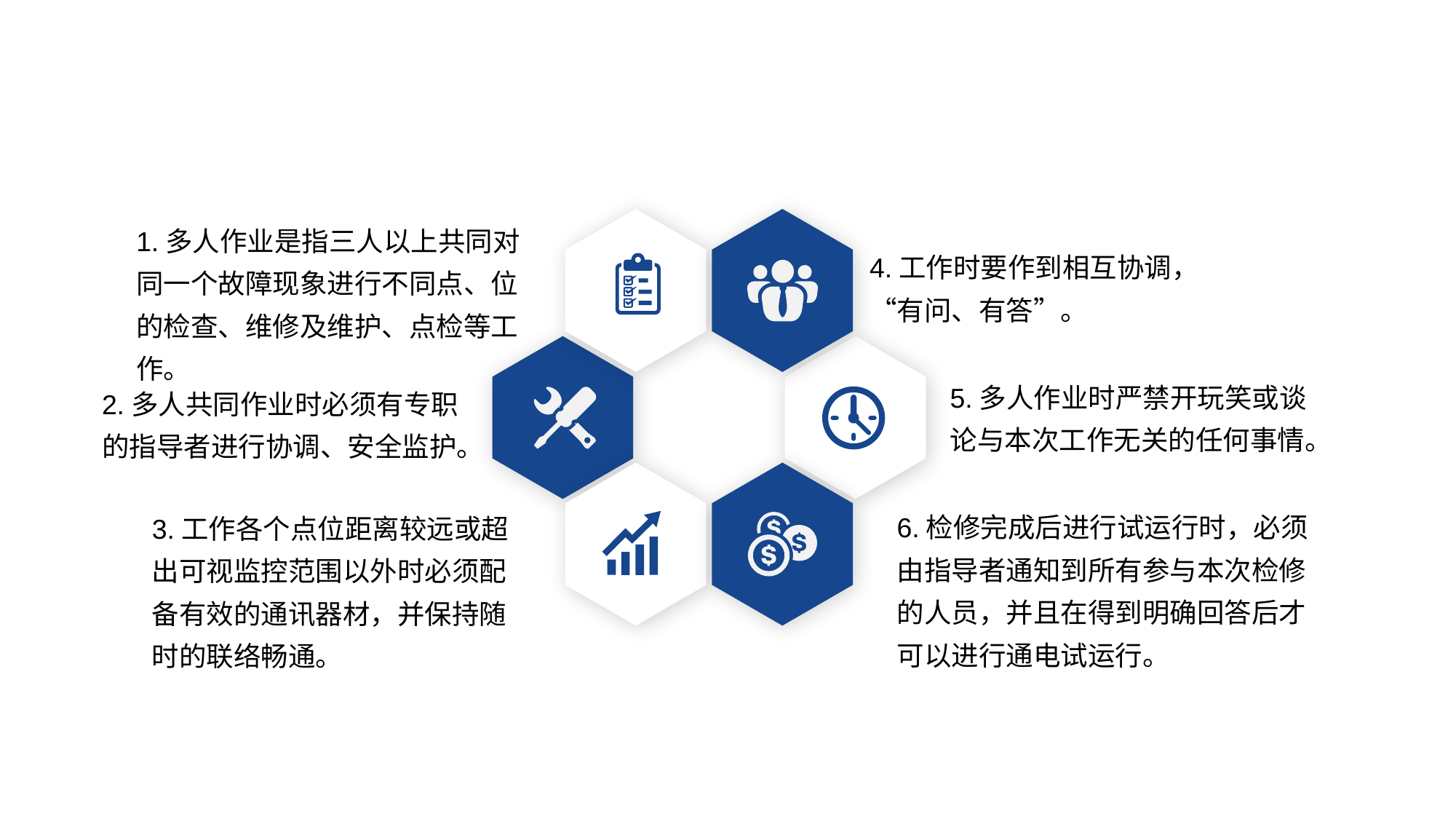

1.多人作业是指三人以上共同对同一个故障现象进行不同点、位的检查、维修及维护、点检等工作。
4.工作时要作到相互协调，“有问、有答”。
5.多人作业时严禁开玩笑或谈论与本次工作无关的任何事情。
2.多人共同作业时必须有专职的指导者进行协调、安全监护。
6.检修完成后进行试运行时，必须由指导者通知到所有参与本次检修的人员，并且在得到明确回答后才可以进行通电试运行。
3.工作各个点位距离较远或超出可视监控范围以外时必须配备有效的通讯器材，并保持随时的联络畅通。